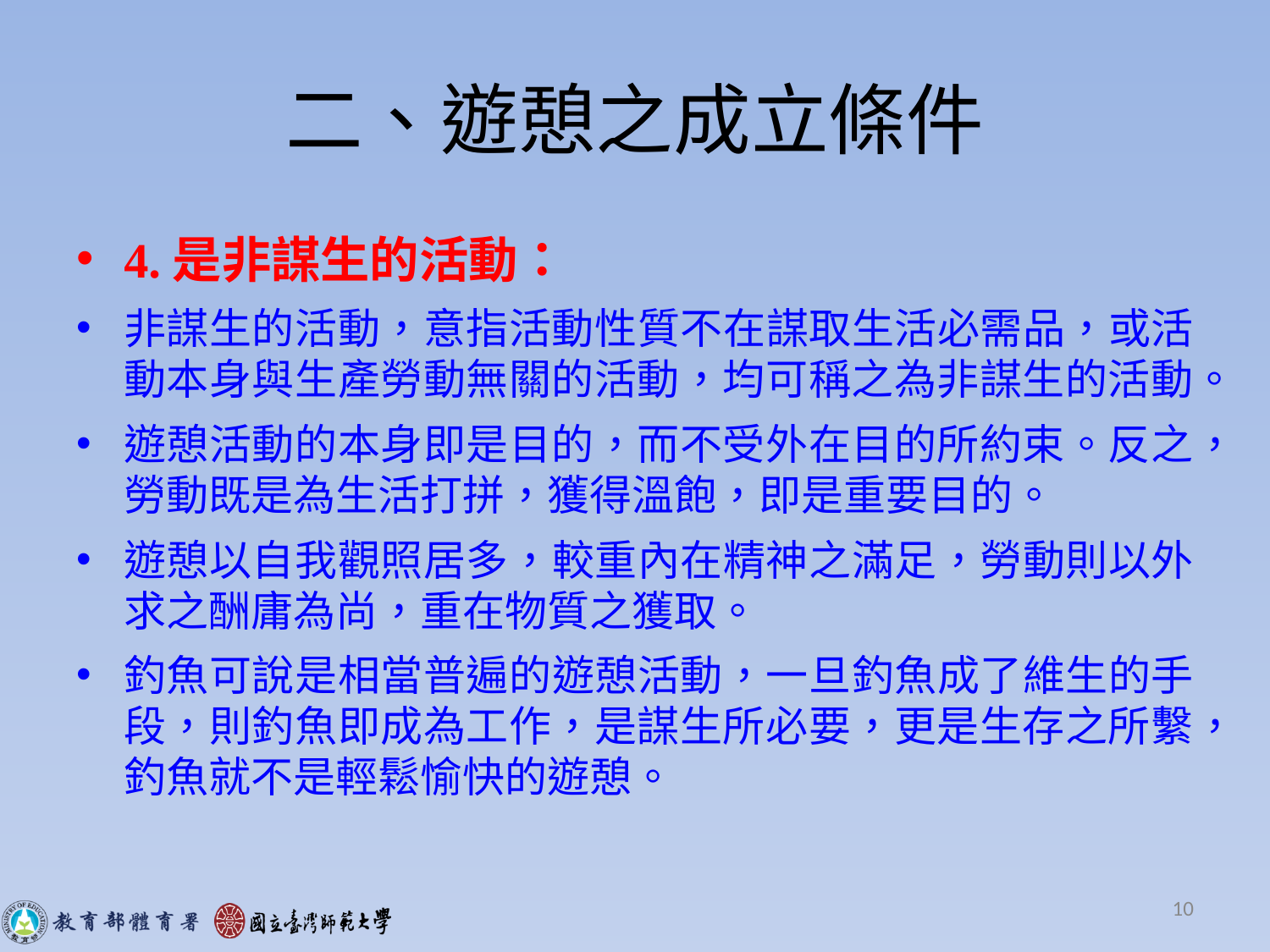

# 二、遊憩之成立條件
4.是非謀生的活動：
非謀生的活動，意指活動性質不在謀取生活必需品，或活動本身與生產勞動無關的活動，均可稱之為非謀生的活動。
遊憩活動的本身即是目的，而不受外在目的所約束。反之，勞動既是為生活打拼，獲得溫飽，即是重要目的。
遊憩以自我觀照居多，較重內在精神之滿足，勞動則以外求之酬庸為尚，重在物質之獲取。
釣魚可說是相當普遍的遊憩活動，一旦釣魚成了維生的手段，則釣魚即成為工作，是謀生所必要，更是生存之所繫，釣魚就不是輕鬆愉快的遊憩。
10